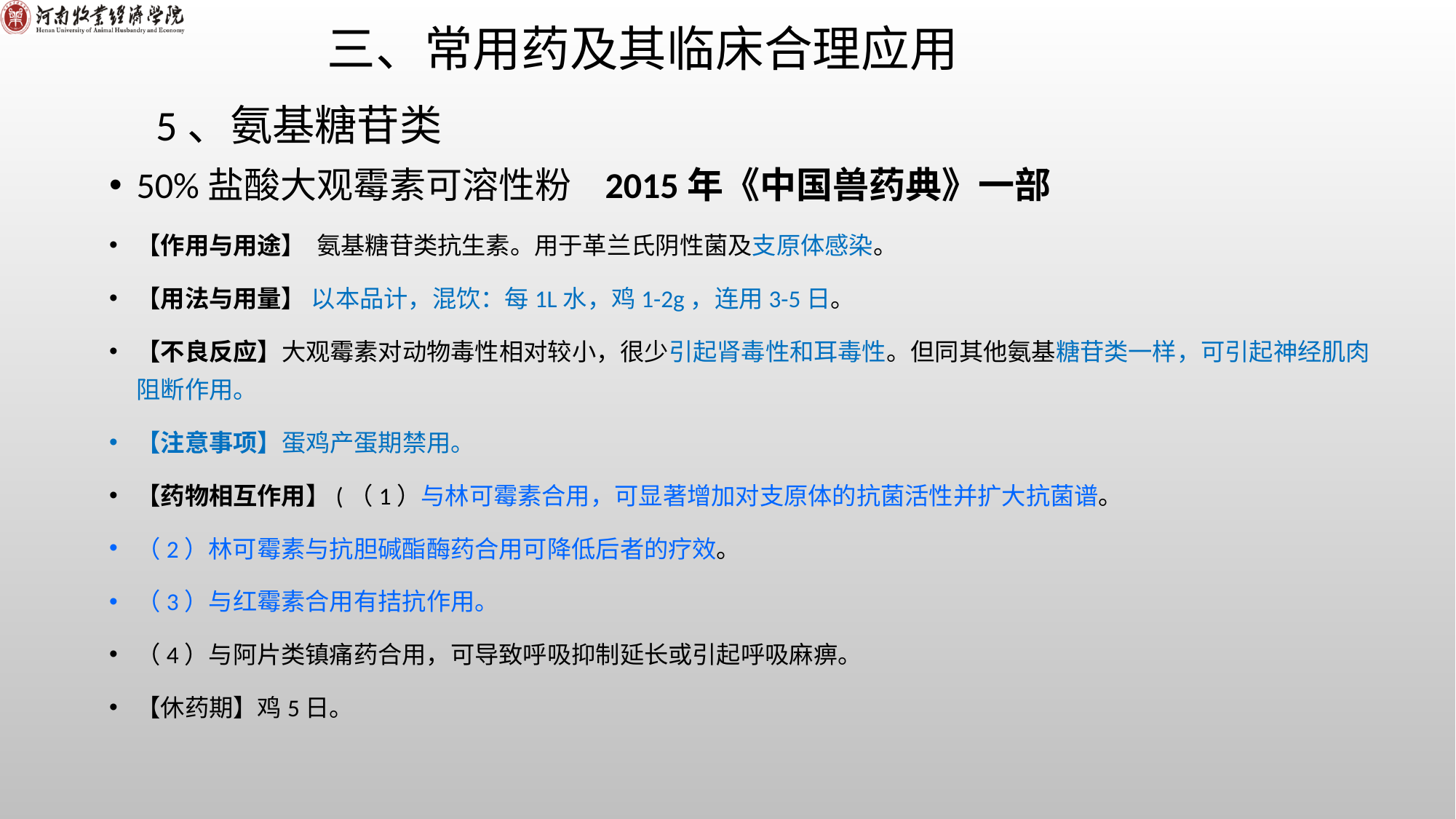

# 三、常用药及其临床合理应用
5、氨基糖苷类
50%盐酸大观霉素可溶性粉   2015年《中国兽药典》一部
【作用与用途】  氨基糖苷类抗生素。用于革兰氏阴性菌及支原体感染。
【用法与用量】 以本品计，混饮：每1L水，鸡1-2g，连用3-5日。
【不良反应】大观霉素对动物毒性相对较小，很少引起肾毒性和耳毒性。但同其他氨基糖苷类一样，可引起神经肌肉阻断作用。
【注意事项】蛋鸡产蛋期禁用。
【药物相互作用】(（1）与林可霉素合用，可显著增加对支原体的抗菌活性并扩大抗菌谱。
（2）林可霉素与抗胆碱酯酶药合用可降低后者的疗效。
（3）与红霉素合用有拮抗作用。
（4）与阿片类镇痛药合用，可导致呼吸抑制延长或引起呼吸麻痹。
【休药期】鸡5日。